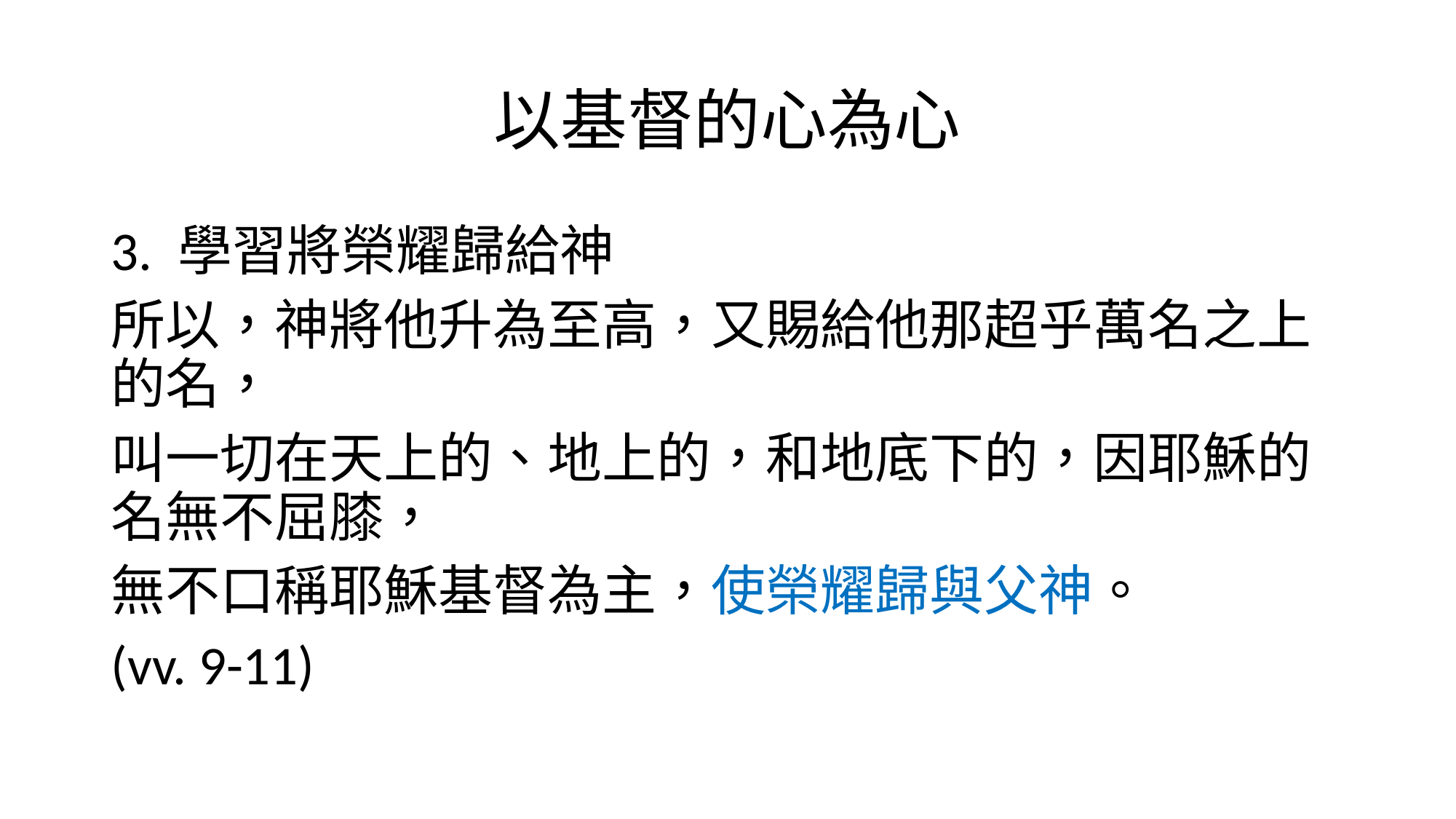

# 以基督的心為心
3. 學習將榮耀歸給神
所以，神將他升為至高，又賜給他那超乎萬名之上的名，
叫一切在天上的、地上的，和地底下的，因耶穌的名無不屈膝，
無不口稱耶穌基督為主，使榮耀歸與父神。
(vv. 9-11)